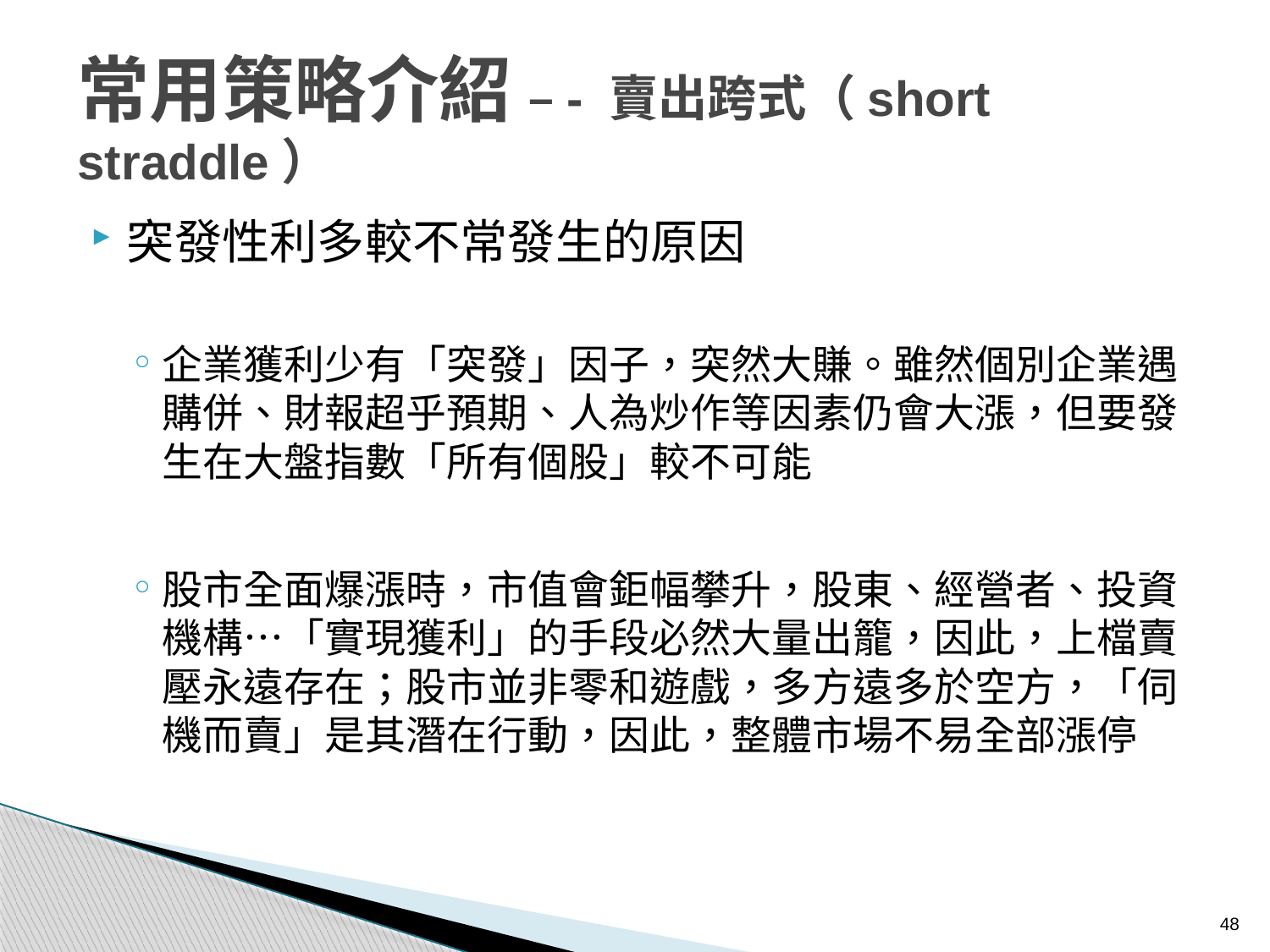

常用策略介紹 –- 賣出跨式（short straddle）
突發性利多較不常發生的原因

企業獲利少有「突發」因子，突然大賺。雖然個別企業遇購併、財報超乎預期、人為炒作等因素仍會大漲，但要發生在大盤指數「所有個股」較不可能

股市全面爆漲時，市值會鉅幅攀升，股東、經營者、投資機構…「實現獲利」的手段必然大量出籠，因此，上檔賣壓永遠存在；股市並非零和遊戲，多方遠多於空方，「伺機而賣」是其潛在行動，因此，整體市場不易全部漲停
48